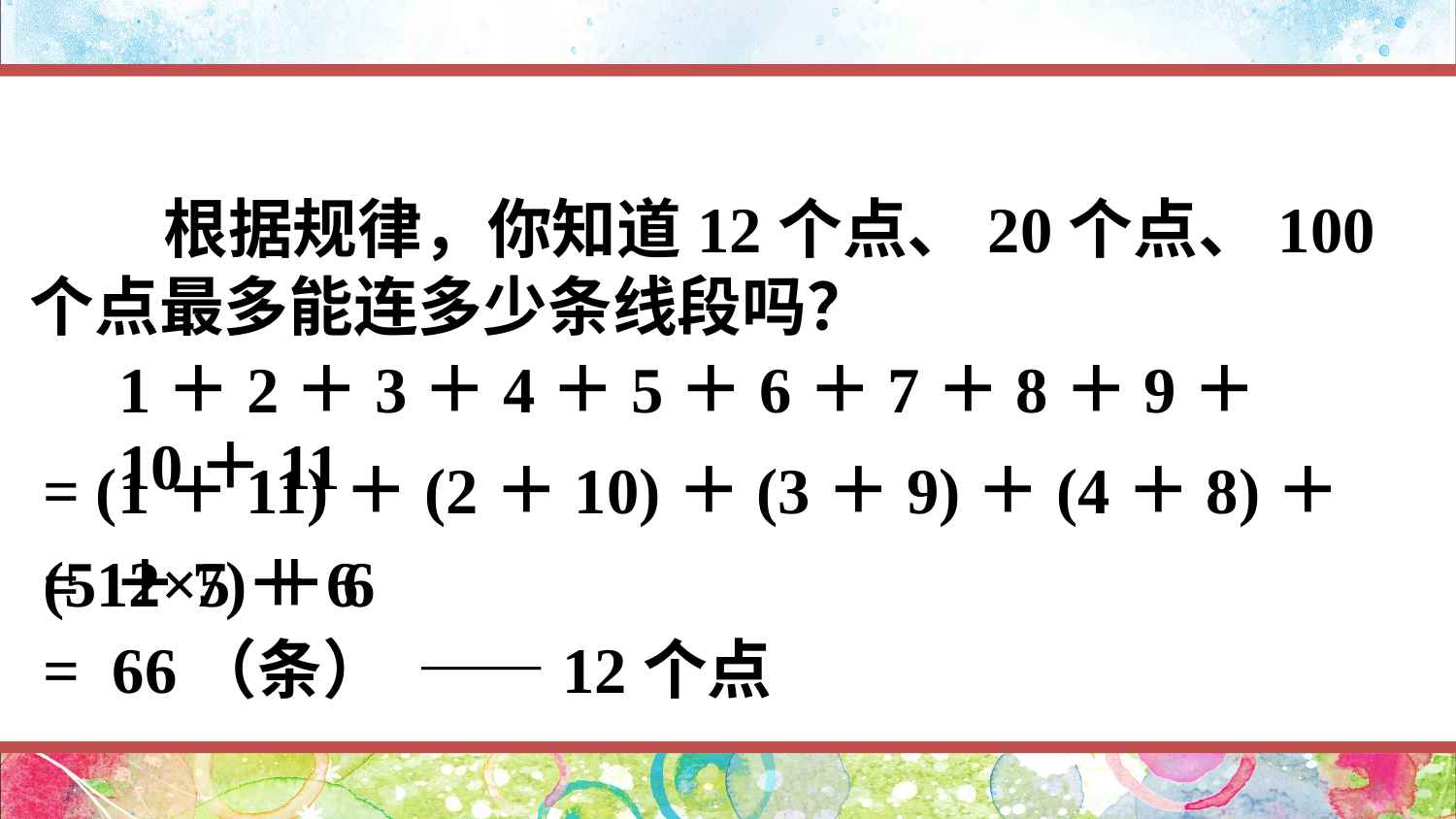

根据规律，你知道12个点、20个点、100个点最多能连多少条线段吗？
1＋2＋3＋4＋5＋6＋7＋8＋9＋10＋11
= (1＋11)＋(2＋10)＋(3＋9)＋(4＋8)＋(5＋7)＋6
= 12×5＋6
=  66（条）  ——12个点